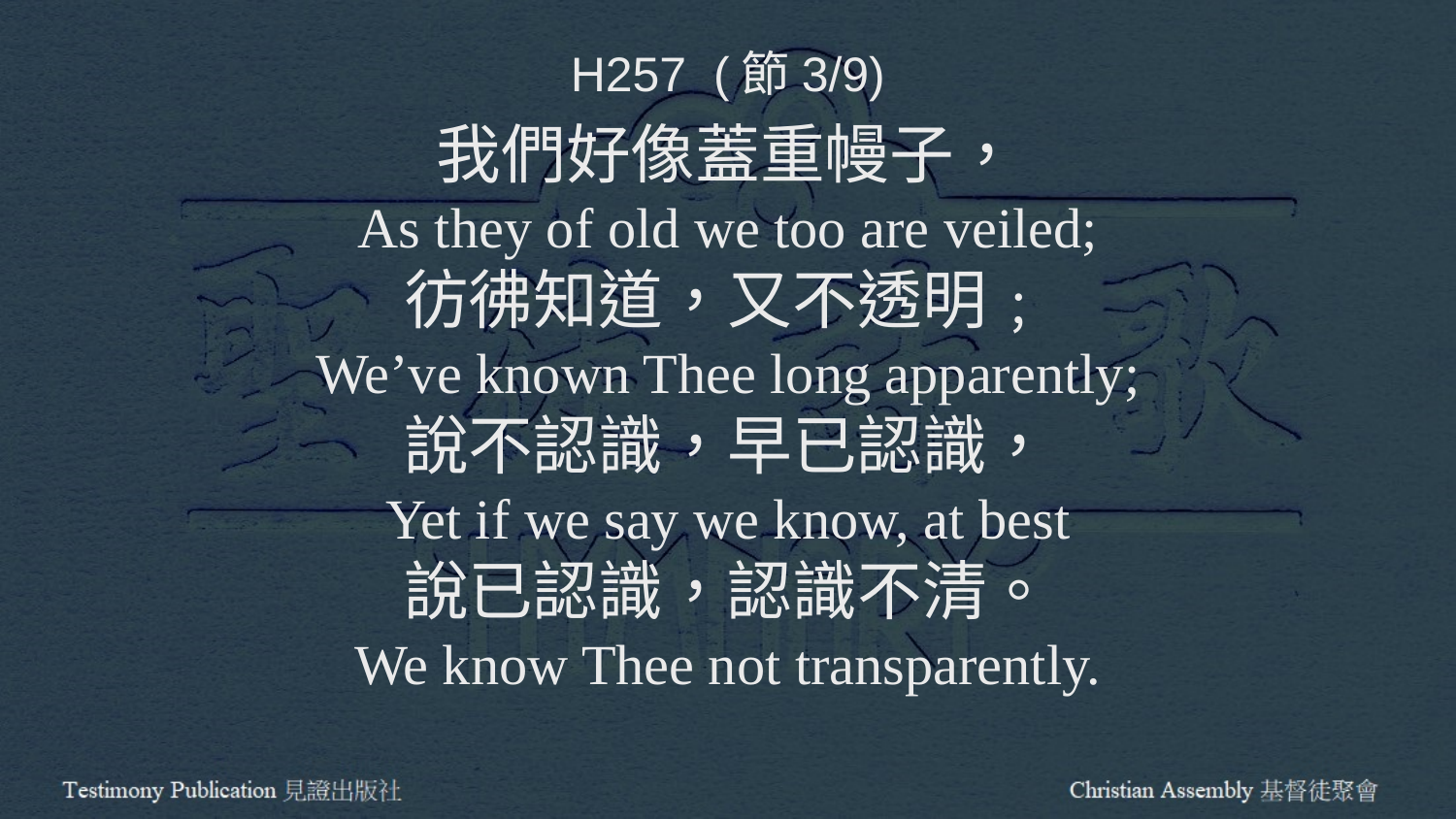

H257  (節3/9)
我們好像蓋重幔子，
As they of old we too are veiled;
彷彿知道，又不透明﹔
We’ve known Thee long apparently;
說不認識，早已認識，
Yet if we say we know, at best
說已認識，認識不清。
We know Thee not transparently.